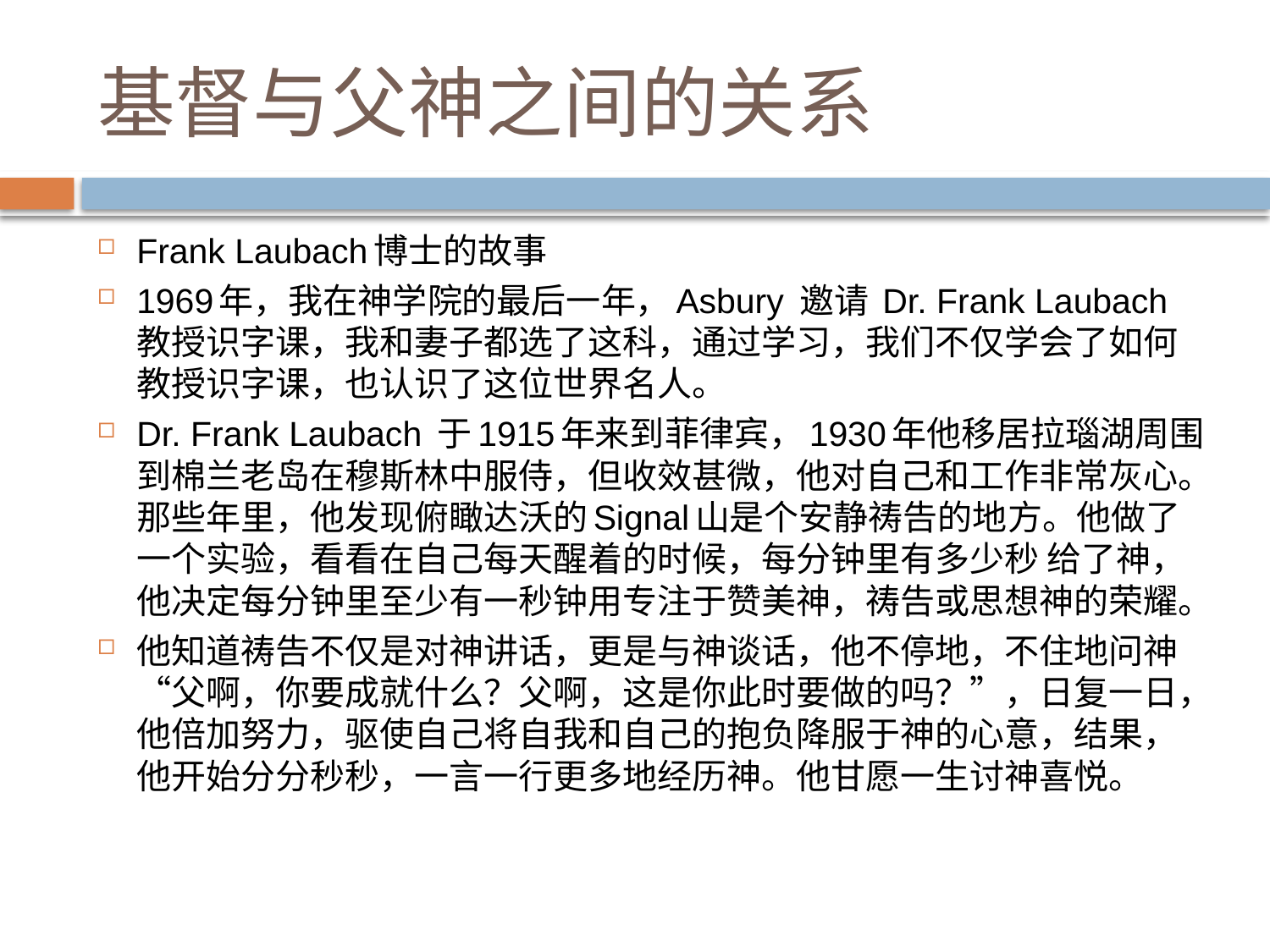

# 基督与父神之间的关系
Frank Laubach博士的故事
1969年，我在神学院的最后一年，Asbury 邀请 Dr. Frank Laubach 教授识字课，我和妻子都选了这科，通过学习，我们不仅学会了如何教授识字课，也认识了这位世界名人。
Dr. Frank Laubach 于1915年来到菲律宾，1930年他移居拉瑙湖周围到棉兰老岛在穆斯林中服侍，但收效甚微，他对自己和工作非常灰心。那些年里，他发现俯瞰达沃的Signal山是个安静祷告的地方。他做了一个实验，看看在自己每天醒着的时候，每分钟里有多少秒 给了神，他决定每分钟里至少有一秒钟用专注于赞美神，祷告或思想神的荣耀。
他知道祷告不仅是对神讲话，更是与神谈话，他不停地，不住地问神“父啊，你要成就什么？父啊，这是你此时要做的吗？”，日复一日，他倍加努力，驱使自己将自我和自己的抱负降服于神的心意，结果，他开始分分秒秒，一言一行更多地经历神。他甘愿一生讨神喜悦。